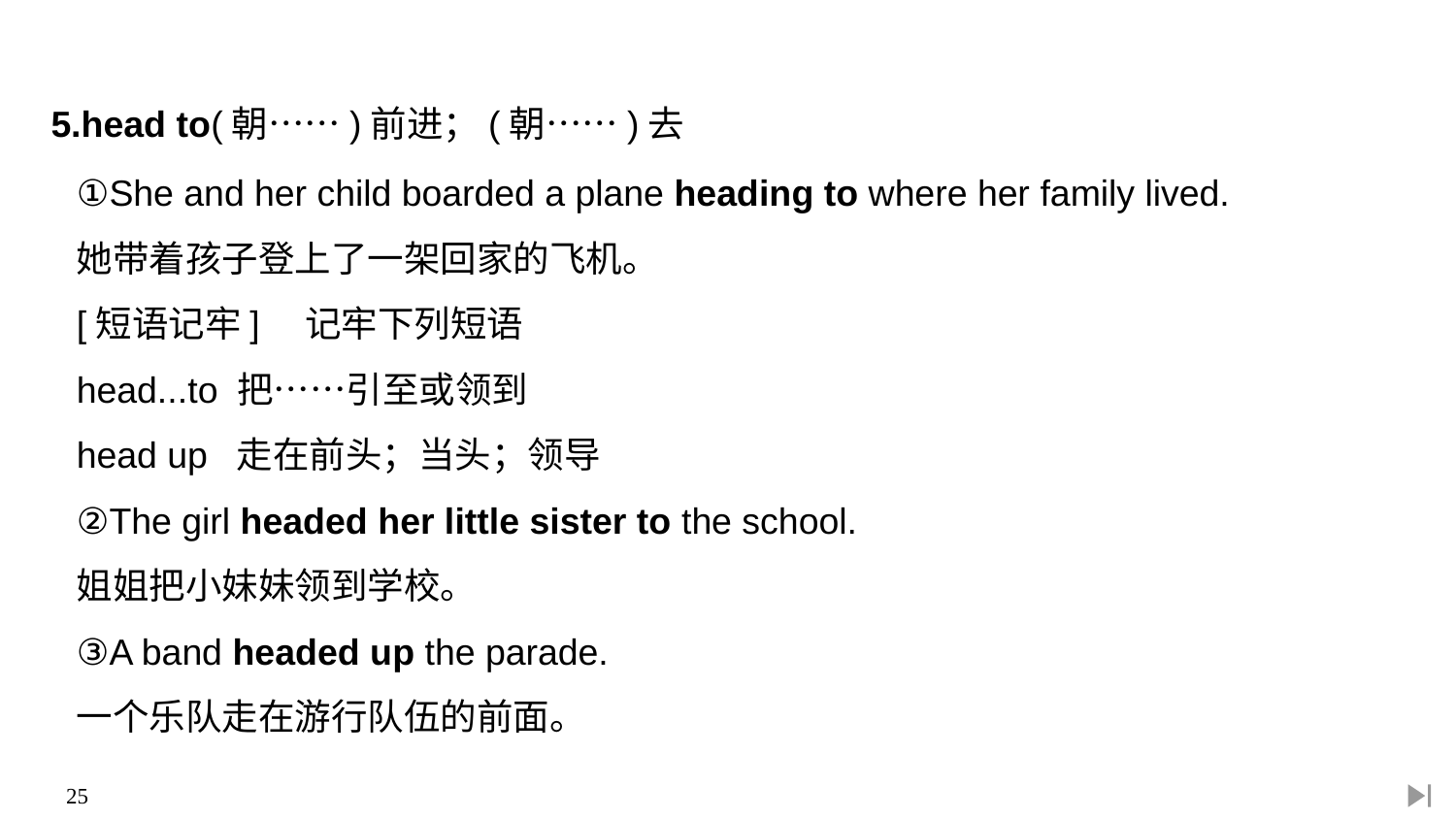

5.head to(朝……)前进；(朝……)去
①She and her child boarded a plane heading to where her family lived.
她带着孩子登上了一架回家的飞机。
[短语记牢]　记牢下列短语
head...to 把……引至或领到
head up  走在前头；当头；领导
②The girl headed her little sister to the school.
姐姐把小妹妹领到学校。
③A band headed up the parade.
一个乐队走在游行队伍的前面。